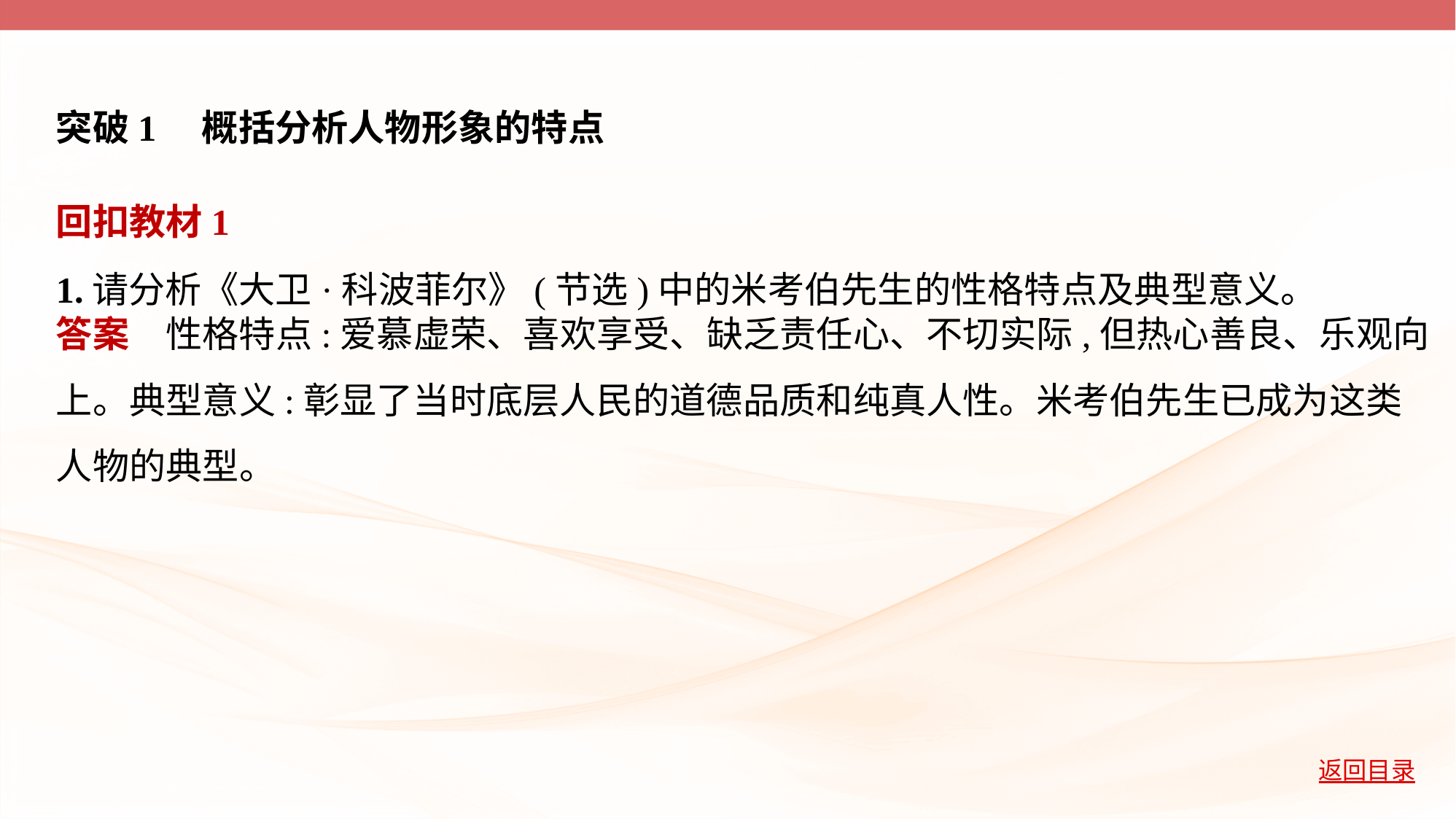

突破1　概括分析人物形象的特点
回扣教材1
1.请分析《大卫·科波菲尔》(节选)中的米考伯先生的性格特点及典型意义。

答案　性格特点:爱慕虚荣、喜欢享受、缺乏责任心、不切实际,但热心善良、乐观向
上。典型意义:彰显了当时底层人民的道德品质和纯真人性。米考伯先生已成为这类
人物的典型。